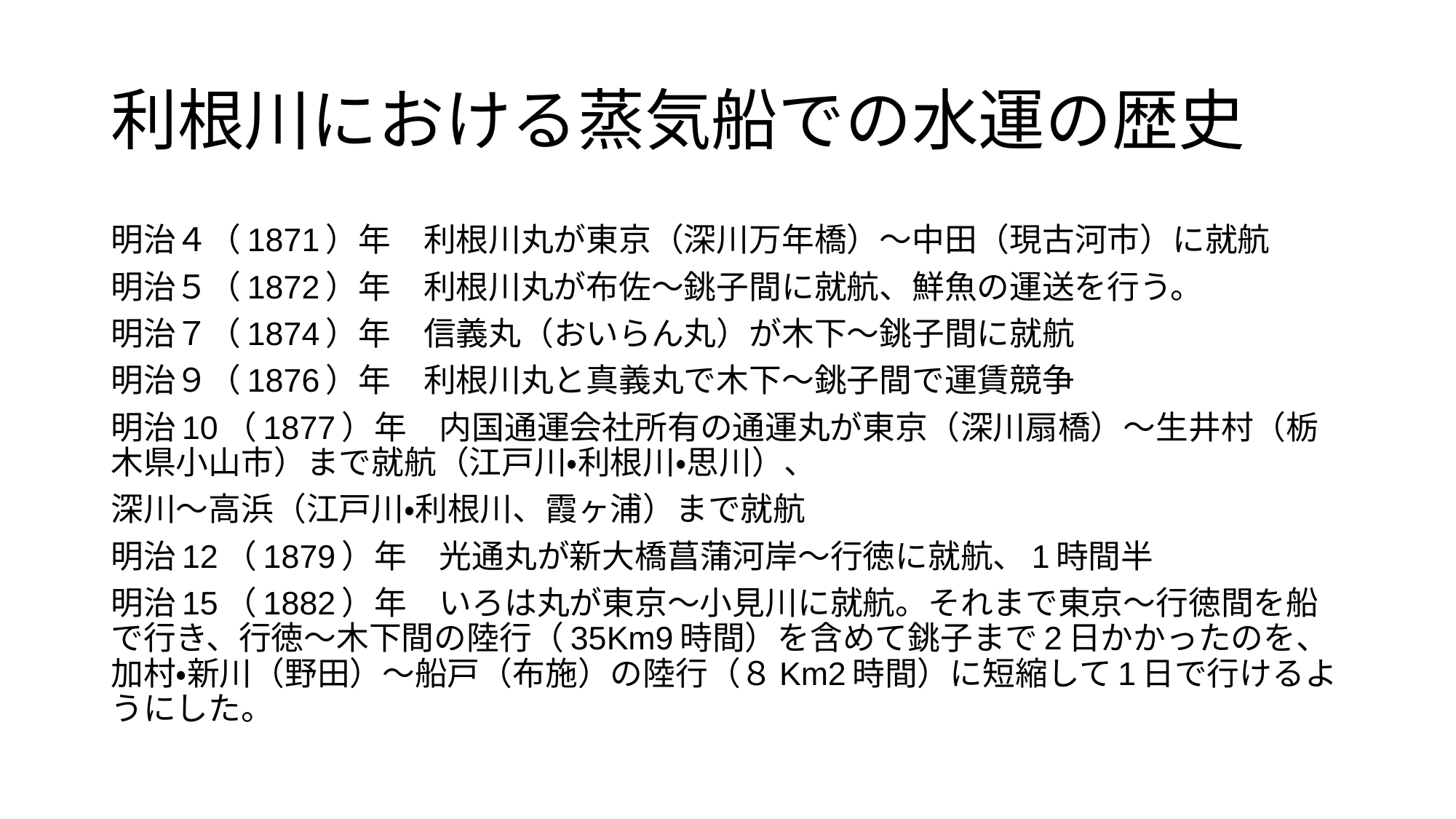

# 利根川における蒸気船での水運の歴史
明治４（1871）年　利根川丸が東京（深川万年橋）～中田（現古河市）に就航
明治５（1872）年　利根川丸が布佐～銚子間に就航、鮮魚の運送を行う。
明治７（1874）年　信義丸（おいらん丸）が木下～銚子間に就航
明治９（1876）年　利根川丸と真義丸で木下～銚子間で運賃競争
明治10（1877）年　内国通運会社所有の通運丸が東京（深川扇橋）～生井村（栃木県小山市）まで就航（江戸川・利根川・思川）、
深川～高浜（江戸川・利根川、霞ヶ浦）まで就航
明治12（1879）年　光通丸が新大橋菖蒲河岸～行徳に就航、1時間半
明治15（1882）年　いろは丸が東京～小見川に就航。それまで東京～行徳間を船で行き、行徳～木下間の陸行（35Km9時間）を含めて銚子まで2日かかったのを、加村・新川（野田）～船戸（布施）の陸行（８Km2時間）に短縮して1日で行けるようにした。